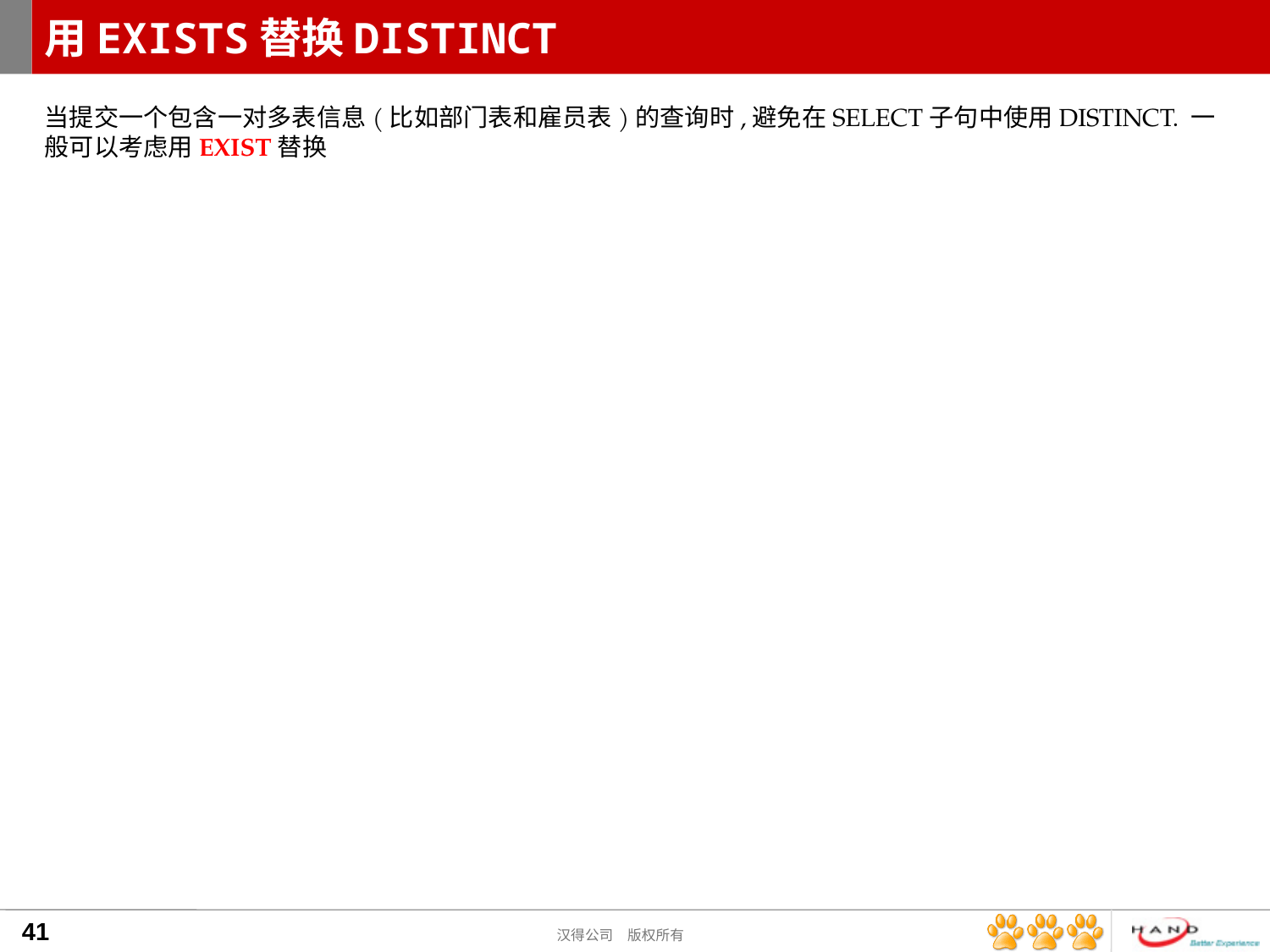

# 用EXISTS替换DISTINCT
当提交一个包含一对多表信息(比如部门表和雇员表)的查询时,避免在SELECT子句中使用DISTINCT. 一般可以考虑用EXIST替换
41